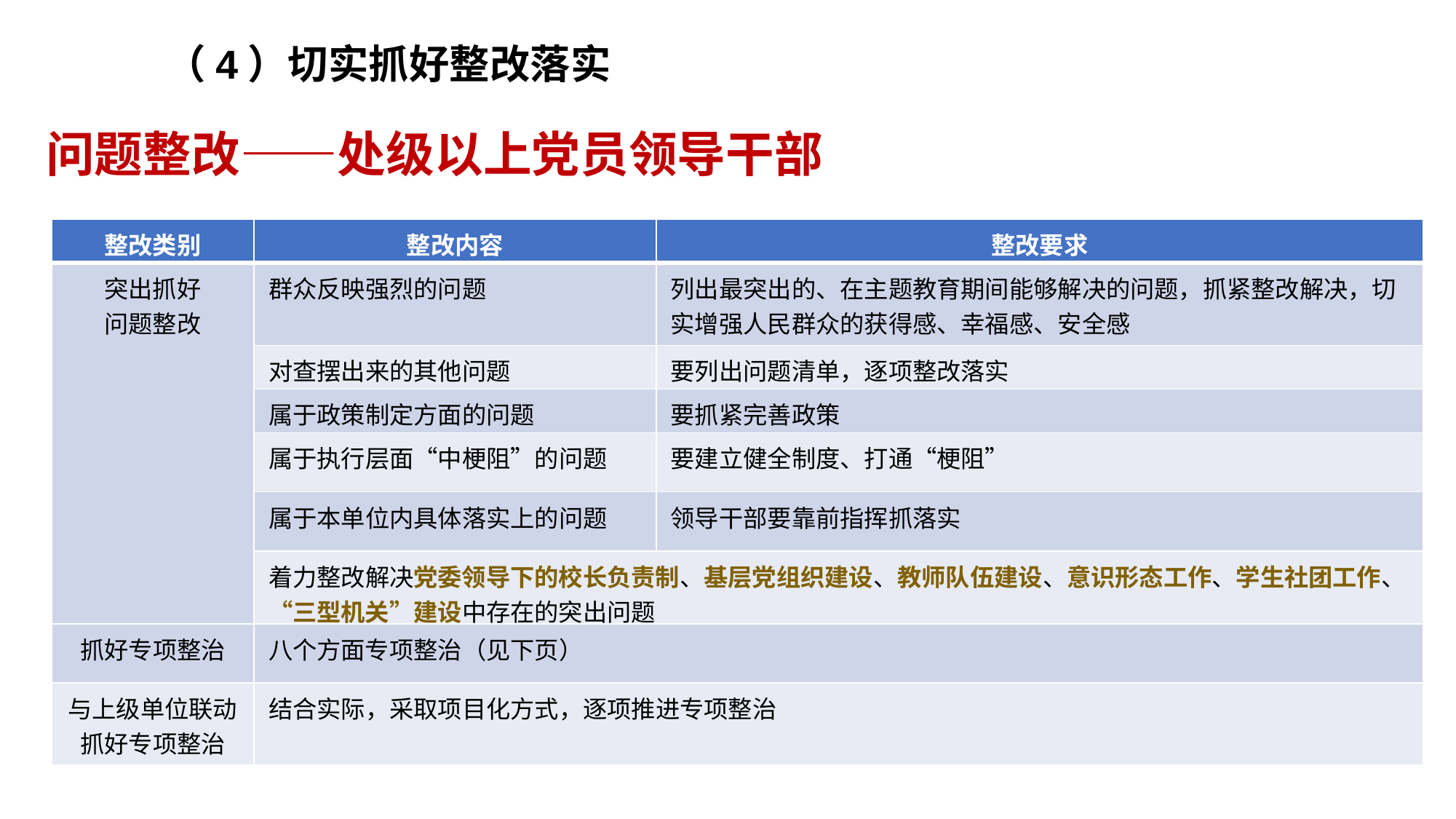

（4）切实抓好整改落实
问题整改——处级以上党员领导干部
| 整改类别 | 整改内容 | 整改要求 |
| --- | --- | --- |
| 突出抓好 问题整改 | 群众反映强烈的问题 | 列出最突出的、在主题教育期间能够解决的问题，抓紧整改解决，切实增强人民群众的获得感、幸福感、安全感 |
|  | 对查摆出来的其他问题 | 要列出问题清单，逐项整改落实 |
|  | 属于政策制定方面的问题 | 要抓紧完善政策 |
|  | 属于执行层面“中梗阻”的问题 | 要建立健全制度、打通“梗阻” |
|  | 属于本单位内具体落实上的问题 | 领导干部要靠前指挥抓落实 |
|  | 着力整改解决党委领导下的校长负责制、基层党组织建设、教师队伍建设、意识形态工作、学生社团工作、“三型机关”建设中存在的突出问题 |  |
| 抓好专项整治 | 八个方面专项整治（见下页） |  |
| 与上级单位联动抓好专项整治 | 结合实际，采取项目化方式，逐项推进专项整治 |  |